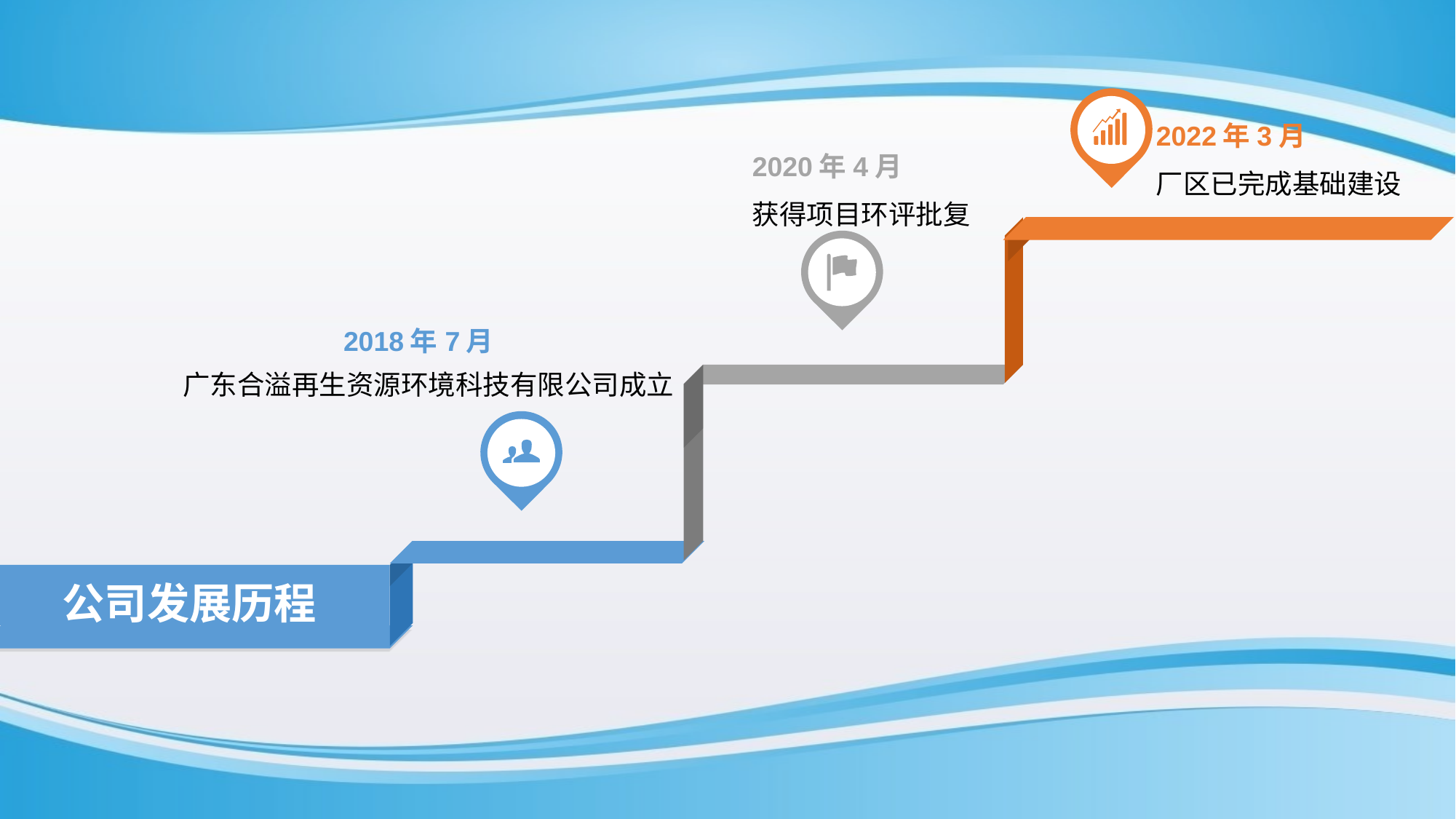

2022年3月
厂区已完成基础建设
2020年4月
获得项目环评批复

                     2018年7月
广东合溢再生资源环境科技有限公司成立

公司发展历程